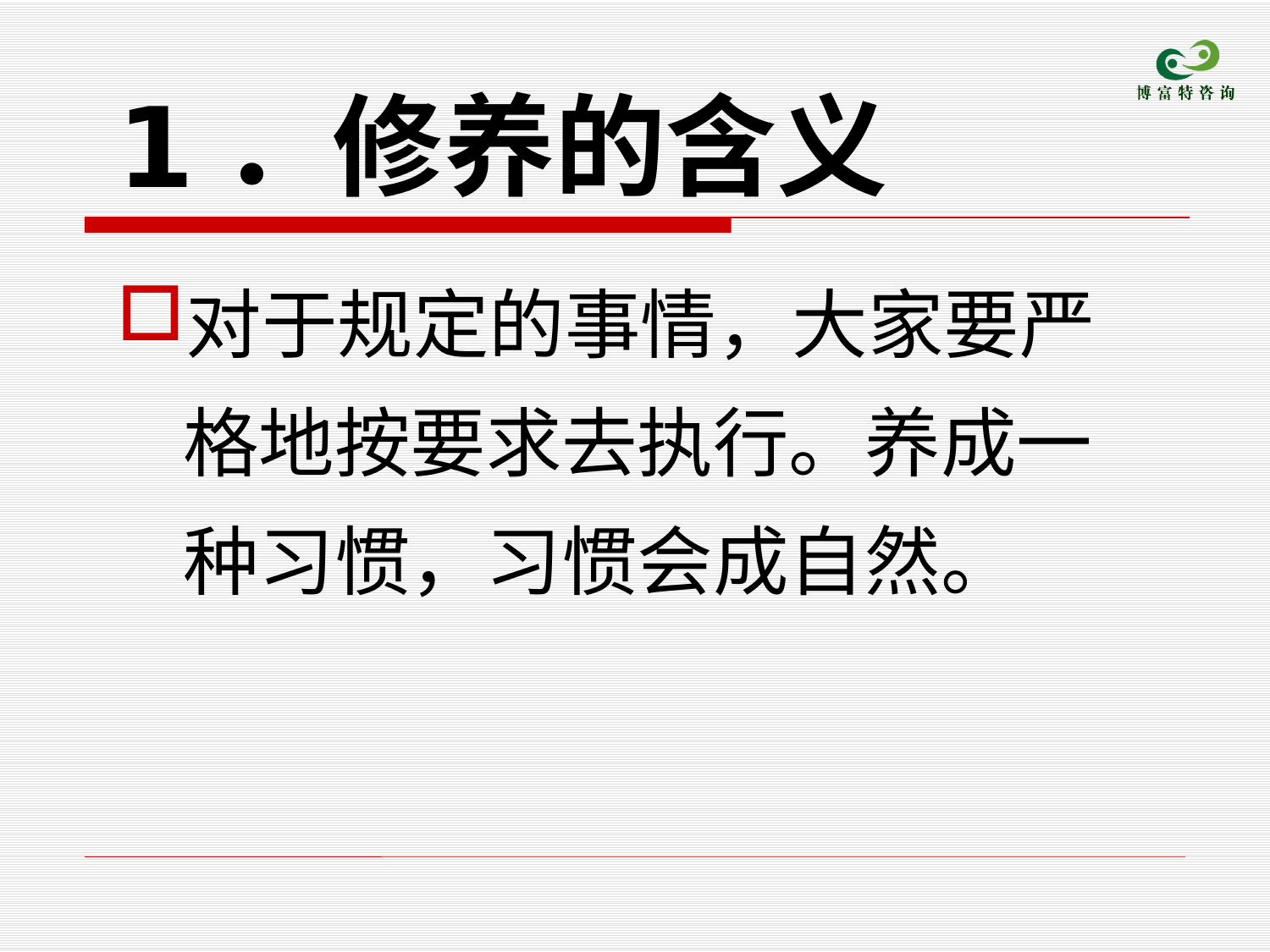

# 1．修养的含义
对于规定的事情，大家要严格地按要求去执行。养成一种习惯，习惯会成自然。
258